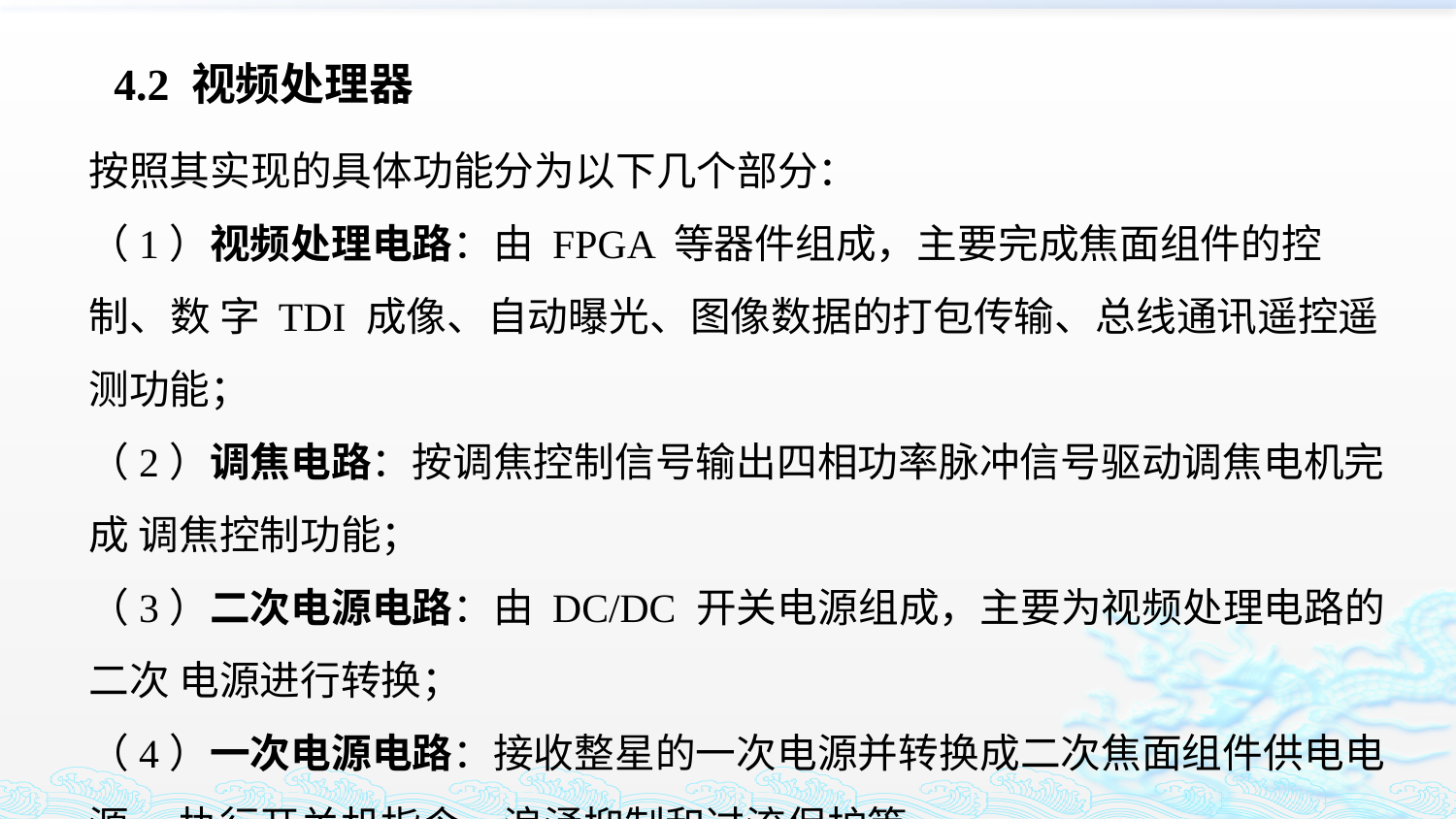

4.2 视频处理器
按照其实现的具体功能分为以下几个部分：
（1）视频处理电路：由 FPGA 等器件组成，主要完成焦面组件的控制、数 字 TDI 成像、自动曝光、图像数据的打包传输、总线通讯遥控遥测功能；
（2）调焦电路：按调焦控制信号输出四相功率脉冲信号驱动调焦电机完成 调焦控制功能；
（3）二次电源电路：由 DC/DC 开关电源组成，主要为视频处理电路的二次 电源进行转换；
（4）一次电源电路：接收整星的一次电源并转换成二次焦面组件供电电源， 执行开关机指令、浪涌抑制和过流保护等。